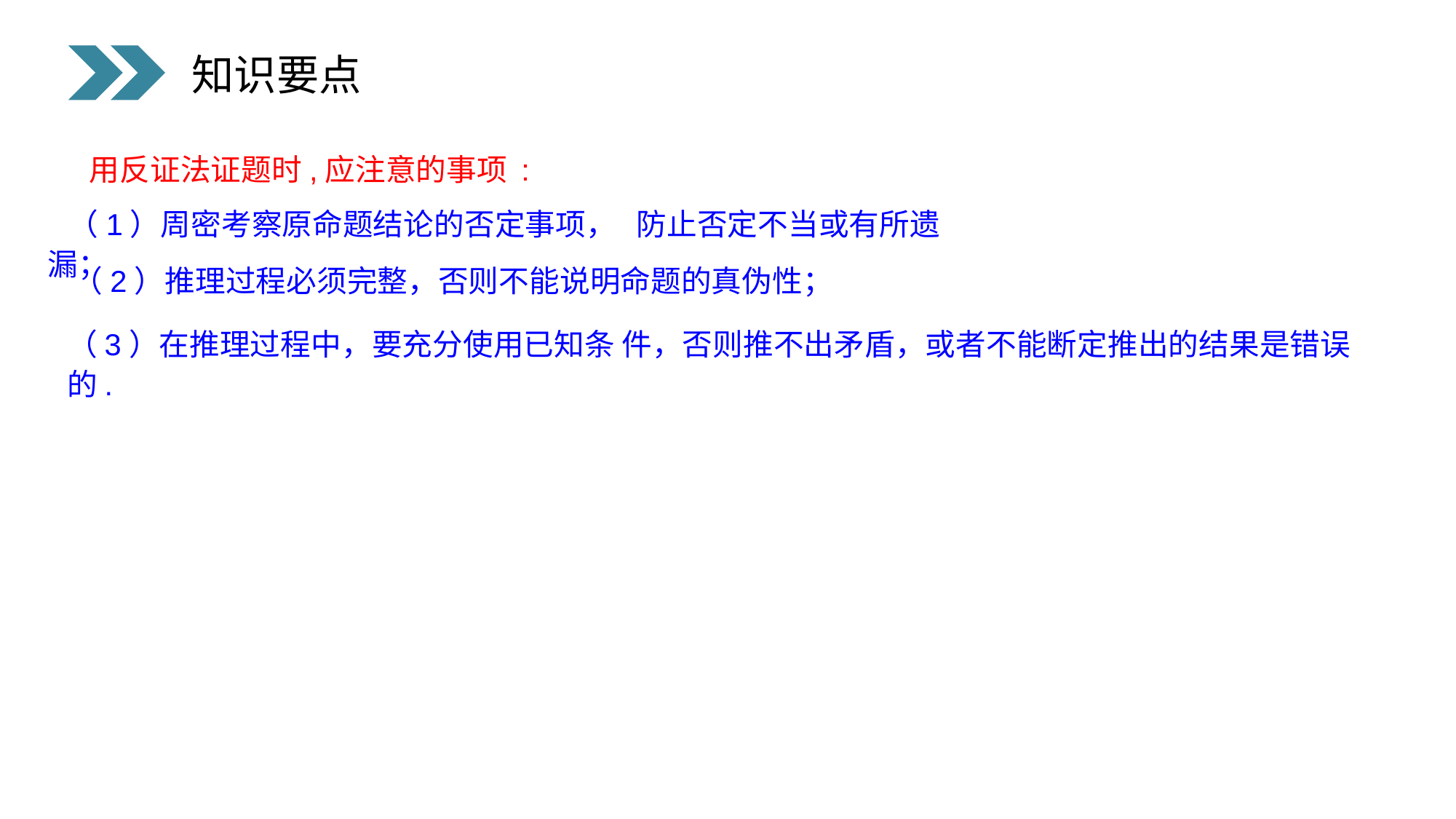

知识要点
用反证法证题时,应注意的事项 :
  （1）周密考察原命题结论的否定事项，   防止否定不当或有所遗漏；
 （2）推理过程必须完整，否则不能说明命题的真伪性；
（3）在推理过程中，要充分使用已知条 件，否则推不出矛盾，或者不能断定推出的结果是错误的.